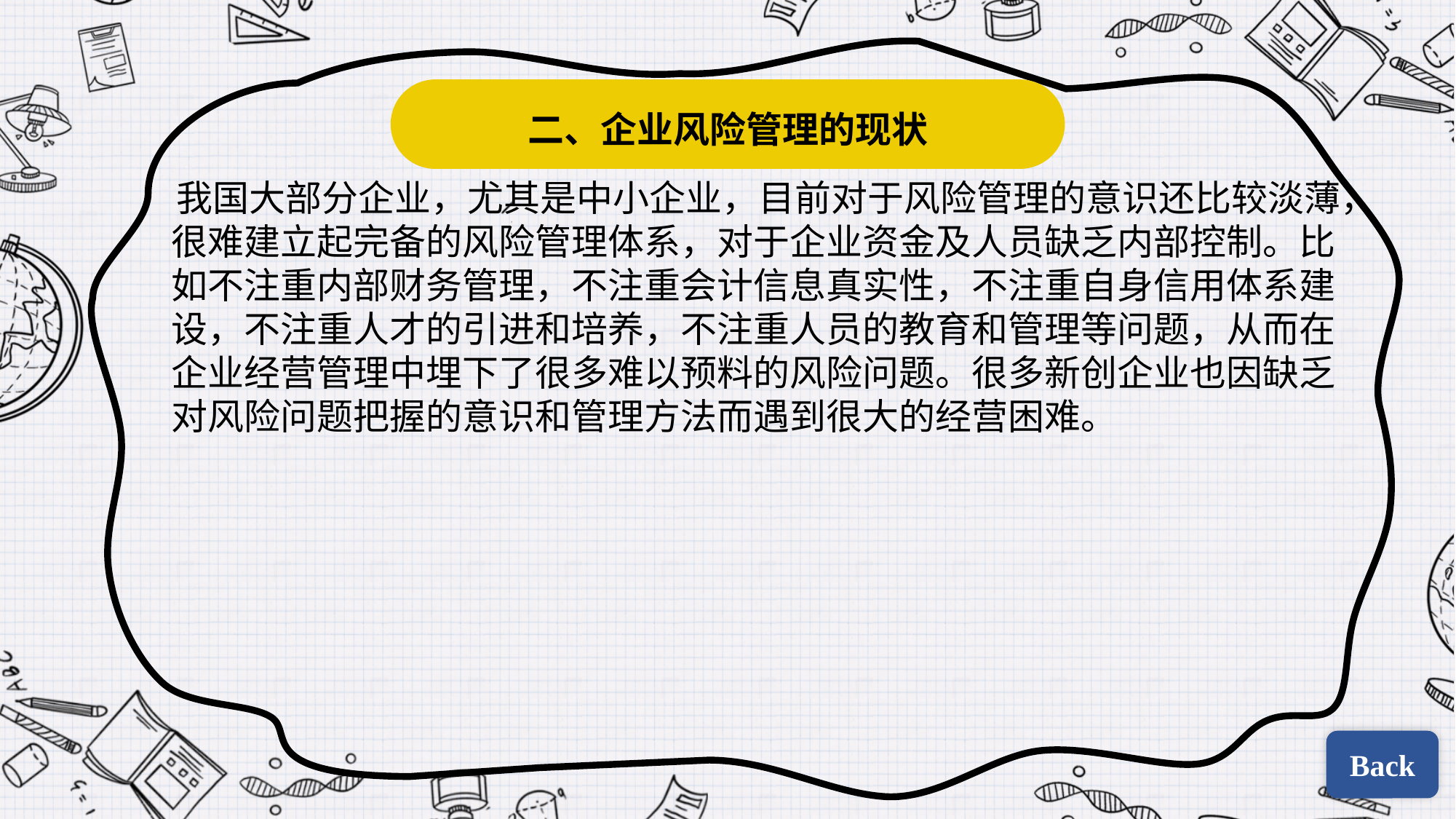

二、企业风险管理的现状
我国大部分企业，尤其是中小企业，目前对于风险管理的意识还比较淡薄，很难建立起完备的风险管理体系，对于企业资金及人员缺乏内部控制。比如不注重内部财务管理，不注重会计信息真实性，不注重自身信用体系建设，不注重人才的引进和培养，不注重人员的教育和管理等问题，从而在企业经营管理中埋下了很多难以预料的风险问题。很多新创企业也因缺乏对风险问题把握的意识和管理方法而遇到很大的经营困难。

Back